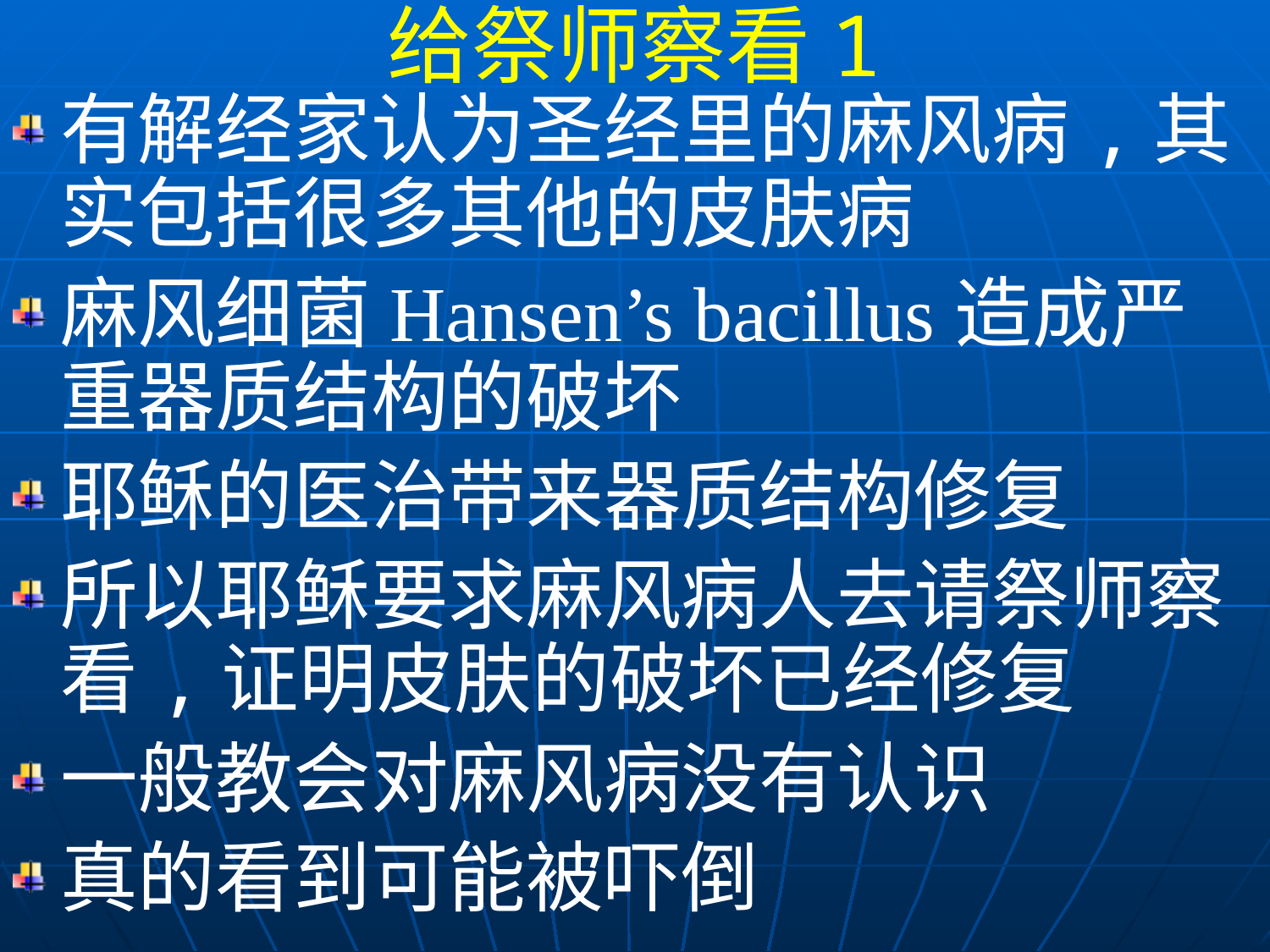

给祭师察看1
有解经家认为圣经里的麻风病,其实包括很多其他的皮肤病
麻风细菌Hansen’s bacillus造成严重器质结构的破坏
耶稣的医治带来器质结构修复
所以耶稣要求麻风病人去请祭师察看,证明皮肤的破坏已经修复
一般教会对麻风病没有认识
真的看到可能被吓倒